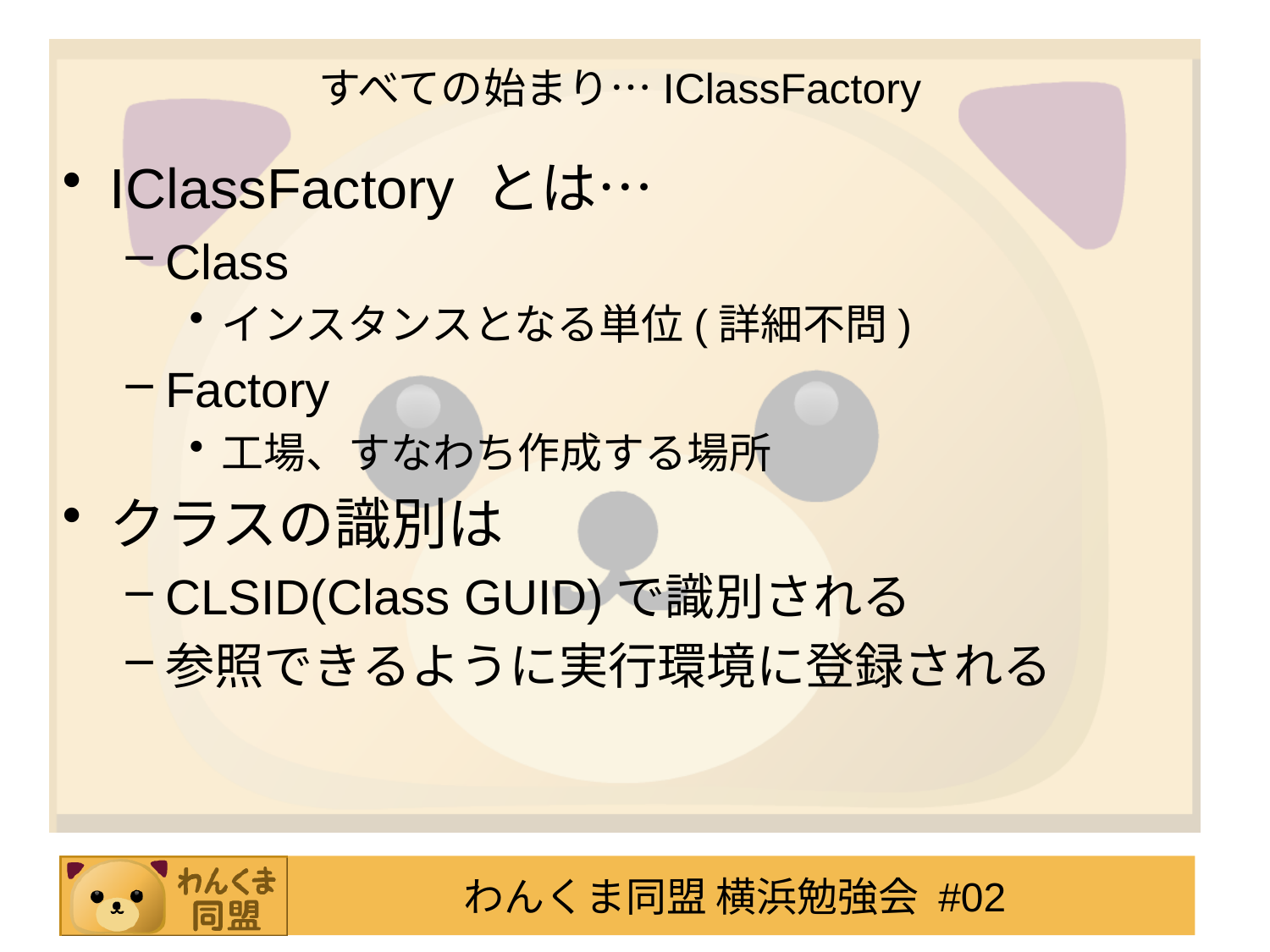

# すべての始まり…IClassFactory
IClassFactory とは…
Class
インスタンスとなる単位(詳細不問)
Factory
工場、すなわち作成する場所
クラスの識別は
CLSID(Class GUID)で識別される
参照できるように実行環境に登録される